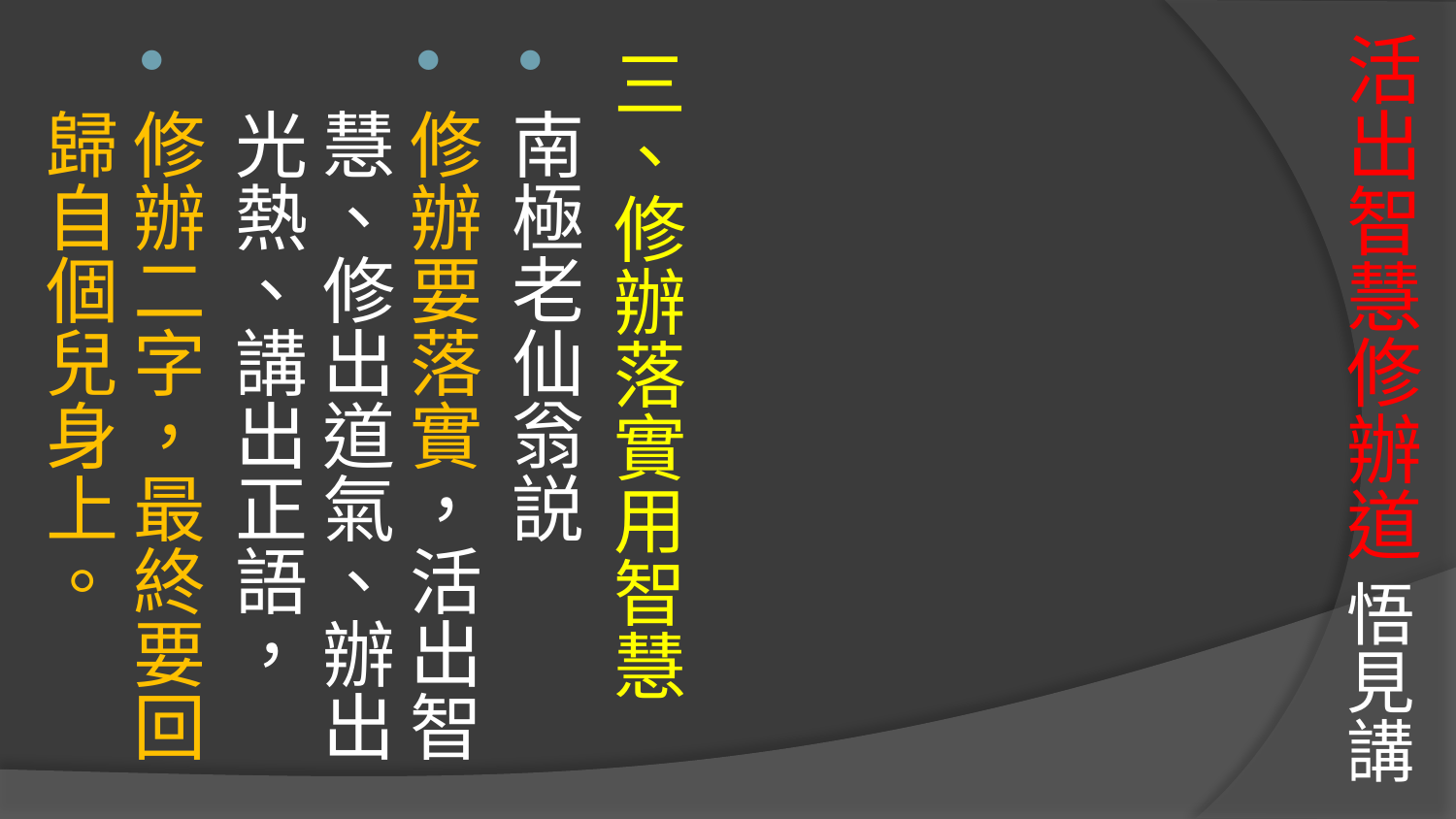

# 活出智慧修辦道 悟見講
三、修辦落實用智慧
南極老仙翁説
修辦要落實，活出智慧、修出道氣、辦出光熱、講出正語，
修辦二字，最終要回歸自個兒身上。